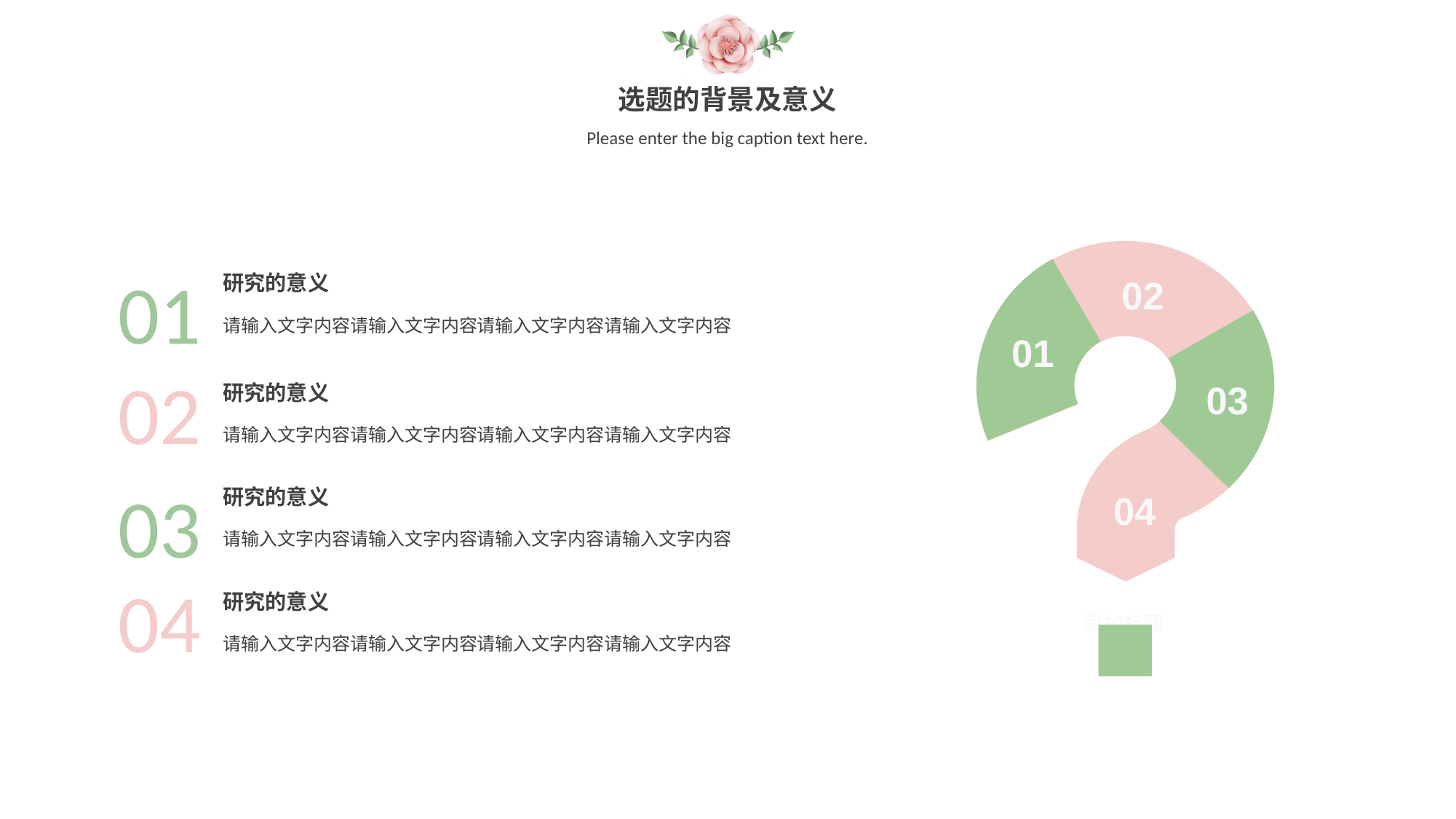

选题的背景及意义
Please enter the big caption text here.

01

研究的意义
02
请输入文字内容请输入文字内容请输入文字内容请输入文字内容

01
02
03
研究的意义
请输入文字内容请输入文字内容请输入文字内容请输入文字内容
03
研究的意义
04
请输入文字内容请输入文字内容请输入文字内容请输入文字内容
04
研究的意义
添加标题
请输入文字内容请输入文字内容请输入文字内容请输入文字内容